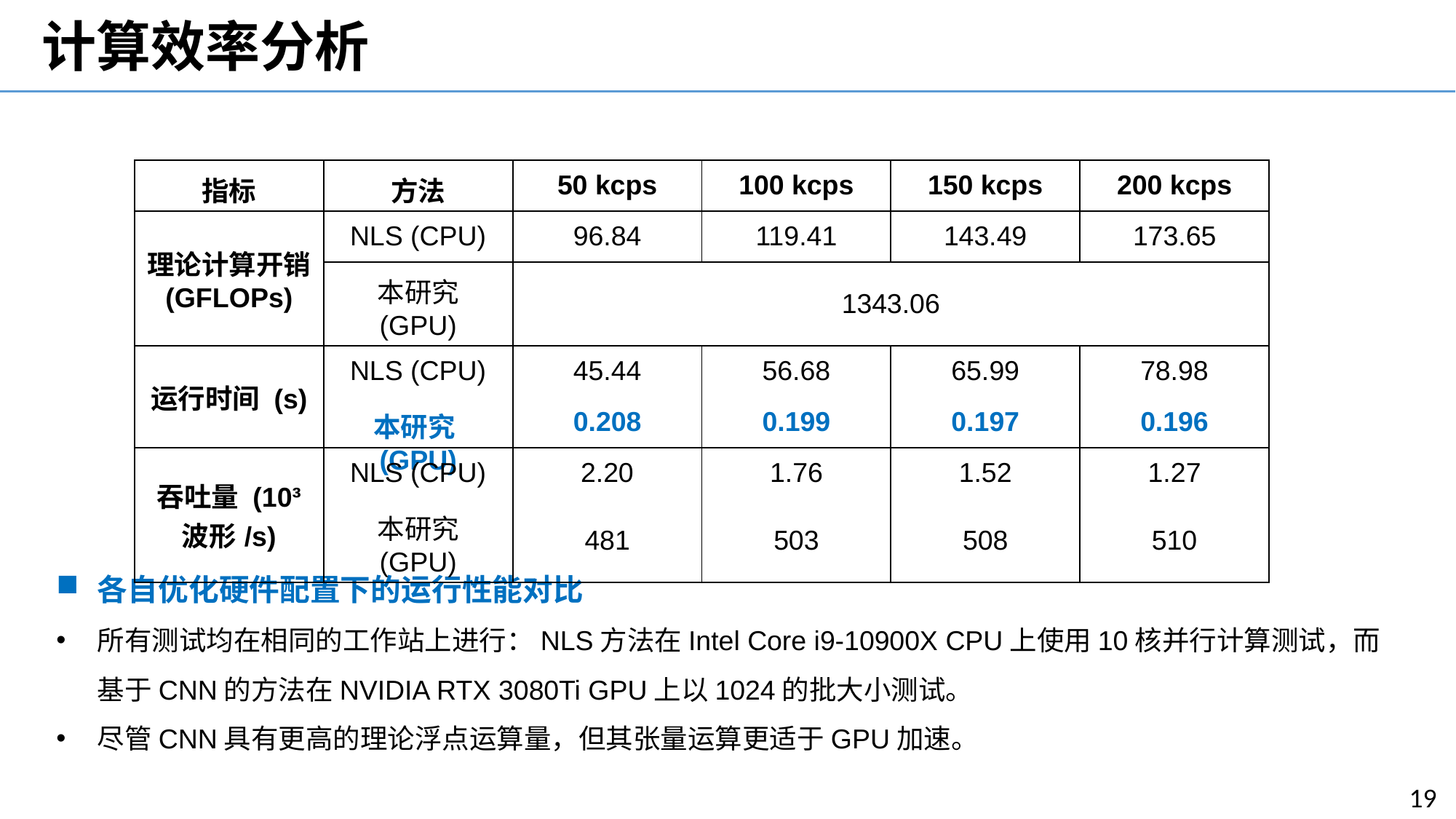

计算效率分析
| 指标 | 方法 | 50 kcps | 100 kcps | 150 kcps | 200 kcps |
| --- | --- | --- | --- | --- | --- |
| 理论计算开销 (GFLOPs) | NLS (CPU) | 96.84 | 119.41 | 143.49 | 173.65 |
|  | 本研究 (GPU) | 1343.06 |  |  |  |
| 运行时间 (s) | NLS (CPU) | 45.44 | 56.68 | 65.99 | 78.98 |
|  | 本研究(GPU) | 0.208 | 0.199 | 0.197 | 0.196 |
| 吞吐量 (10³ 波形/s) | NLS (CPU) | 2.20 | 1.76 | 1.52 | 1.27 |
|  | 本研究 (GPU) | 481 | 503 | 508 | 510 |
各自优化硬件配置下的运行性能对比
所有测试均在相同的工作站上进行：NLS方法在Intel Core i9-10900X CPU上使用10核并行计算测试，而基于CNN的方法在NVIDIA RTX 3080Ti GPU上以1024的批大小测试。
尽管CNN具有更高的理论浮点运算量，但其张量运算更适于GPU加速。
19